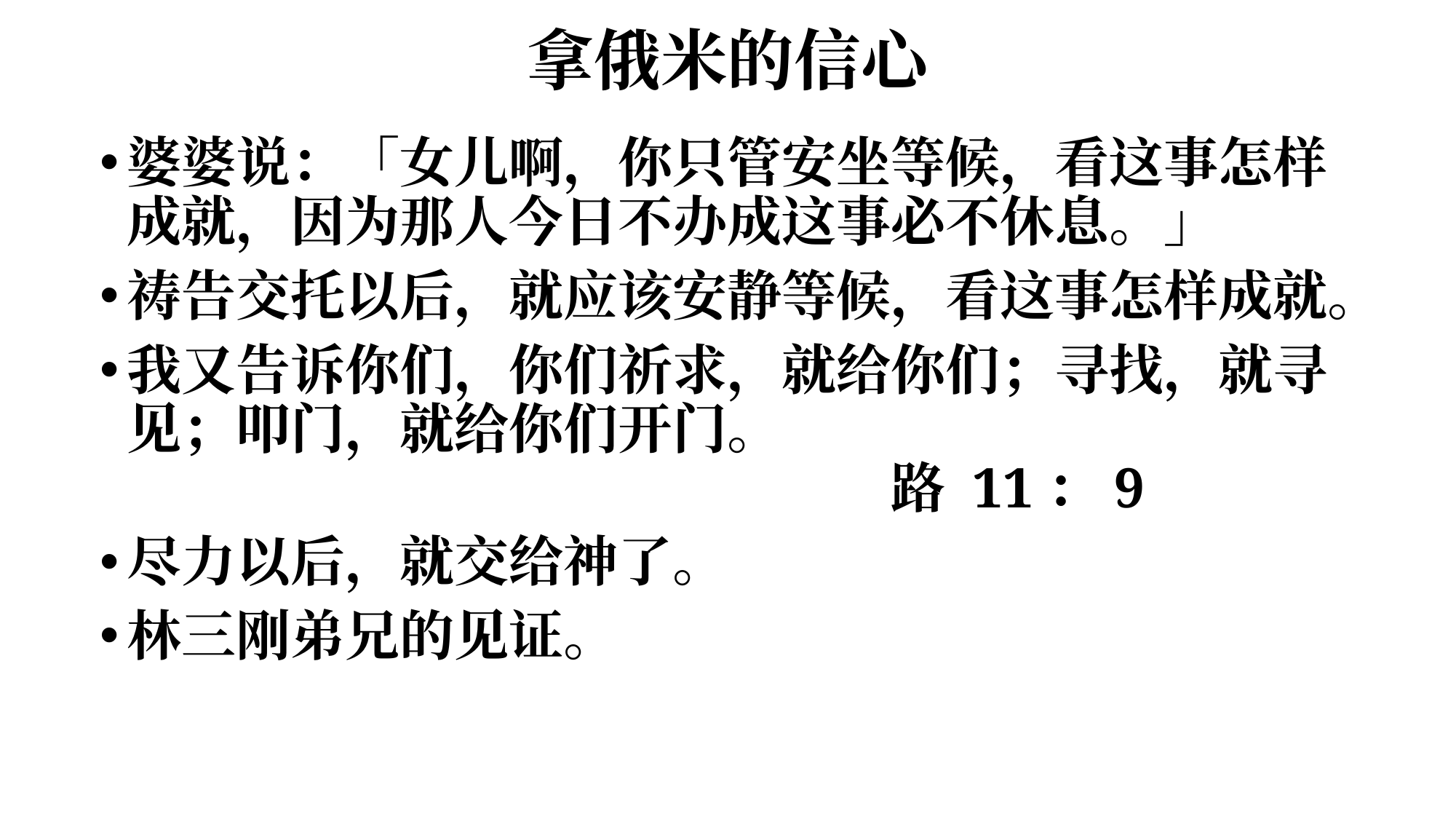

# 拿俄米的信心
婆婆说：「女儿啊，你只管安坐等候，看这事怎样成就，因为那人今日不办成这事必不休息。」
祷告交托以后，就应该安静等候，看这事怎样成就。
我又告诉你们，你们祈求，就给你们；寻找，就寻见；叩门，就给你们开门。												路 11：9
尽力以后，就交给神了。
林三刚弟兄的见证。